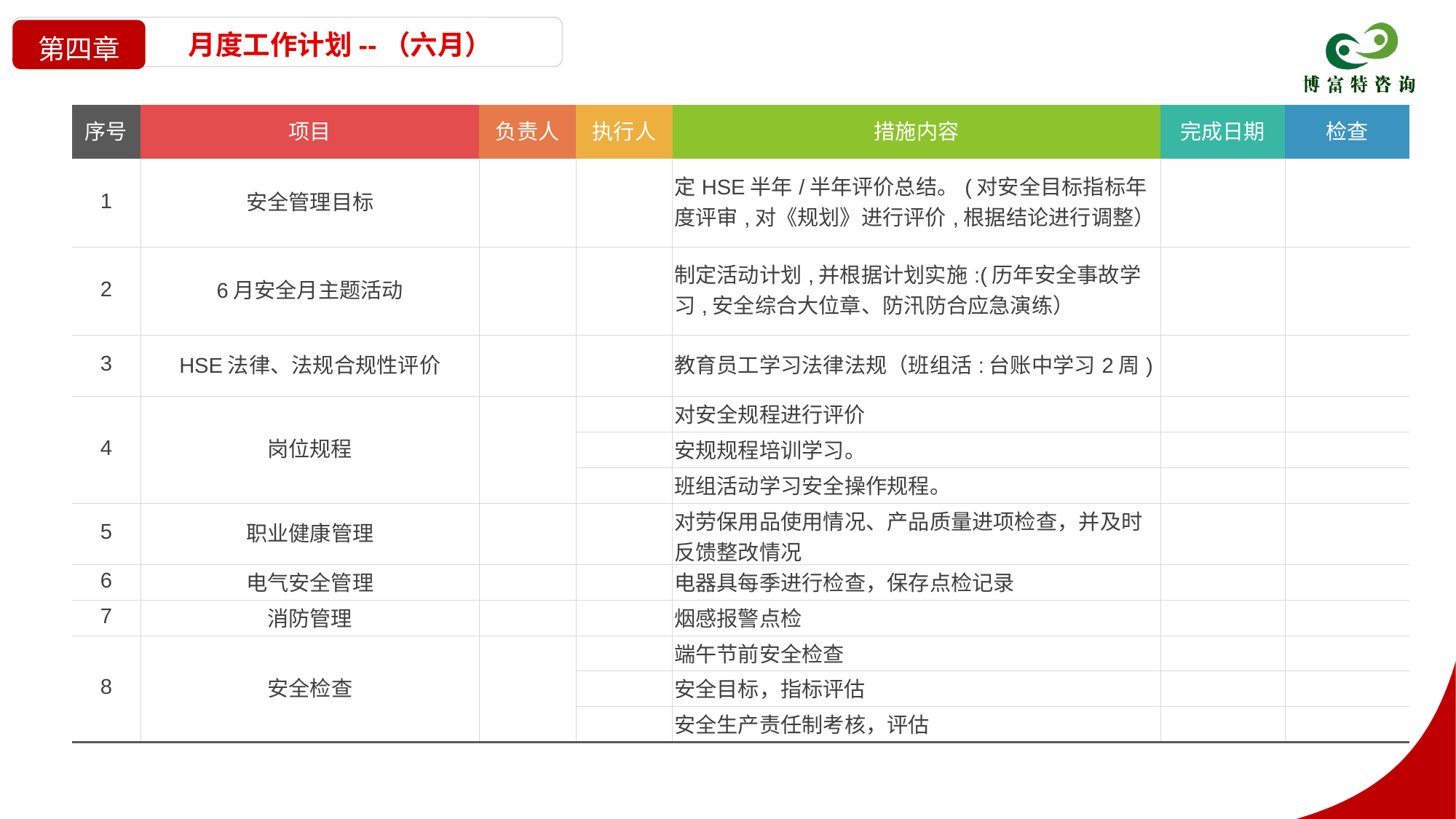

月度工作计划--（六月）
第四章
| 序号 | 项目 | 负责人 | 执行人 | 措施内容 | 完成日期 | 检查 |
| --- | --- | --- | --- | --- | --- | --- |
| 1 | 安全管理目标 |  |  | 定HSE半年/半年评价总结。(对安全目标指标年度评审,对《规划》进行评价,根据结论进行调整） |  |  |
| 2 | 6月安全月主题活动 |  |  | 制定活动计划,并根据计划实施:(历年安全事故学习,安全综合大位章、防汛防合应急演练） |  |  |
| 3 | HSE法律、法规合规性评价 |  |  | 教育员工学习法律法规（班组活:台账中学习2周) |  |  |
| 4 | 岗位规程 |  |  | 对安全规程进行评价 |  |  |
|  |  |  |  | 安规规程培训学习。 |  |  |
|  |  |  |  | 班组活动学习安全操作规程。 |  |  |
| 5 | 职业健康管理 |  |  | 对劳保用品使用情况、产品质量进项检查，并及时反馈整改情况 |  |  |
| 6 | 电气安全管理 |  |  | 电器具每季进行检查，保存点检记录 |  |  |
| 7 | 消防管理 |  |  | 烟感报警点检 |  |  |
| 8 | 安全检查 |  |  | 端午节前安全检查 |  |  |
|  |  |  |  | 安全目标，指标评估 |  |  |
|  |  |  |  | 安全生产责任制考核，评估 |  |  |